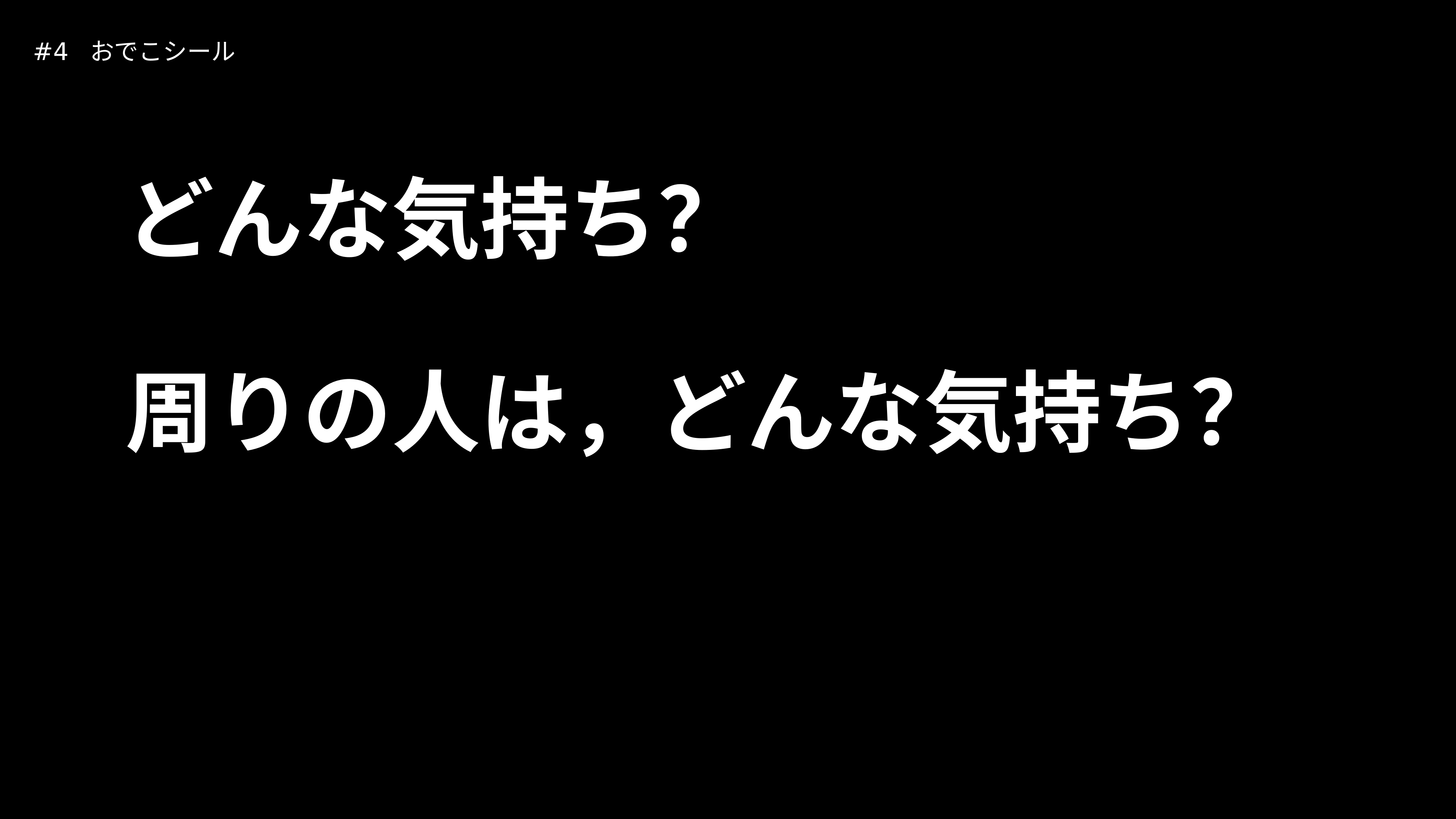

| #4 おでこシール |  |
| --- | --- |
どんな気持ち？
周りの人は，どんな気持ち？